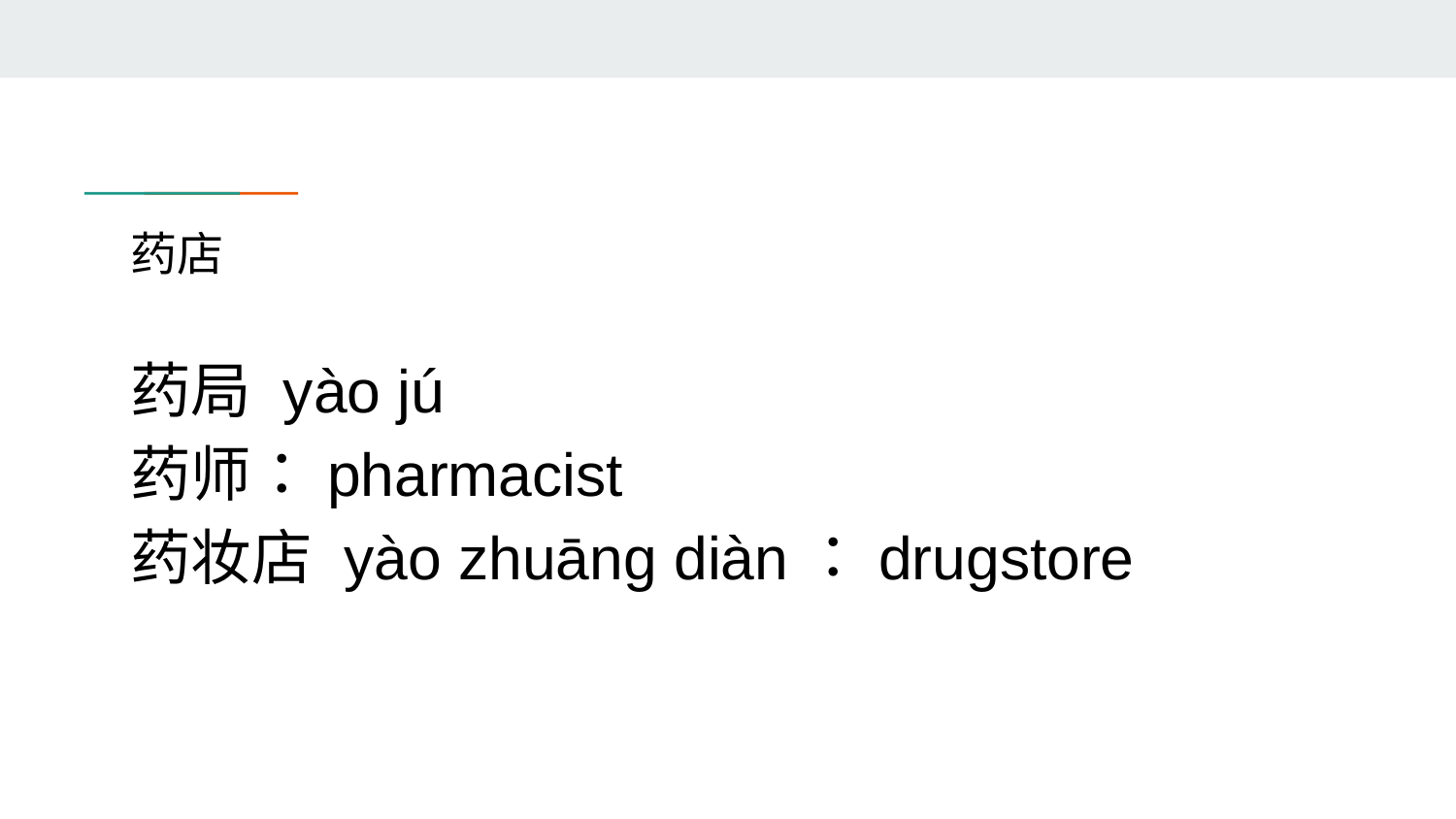

# 药店
药局 yào jú
药师：pharmacist
药妆店 yào zhuāng diàn：drugstore